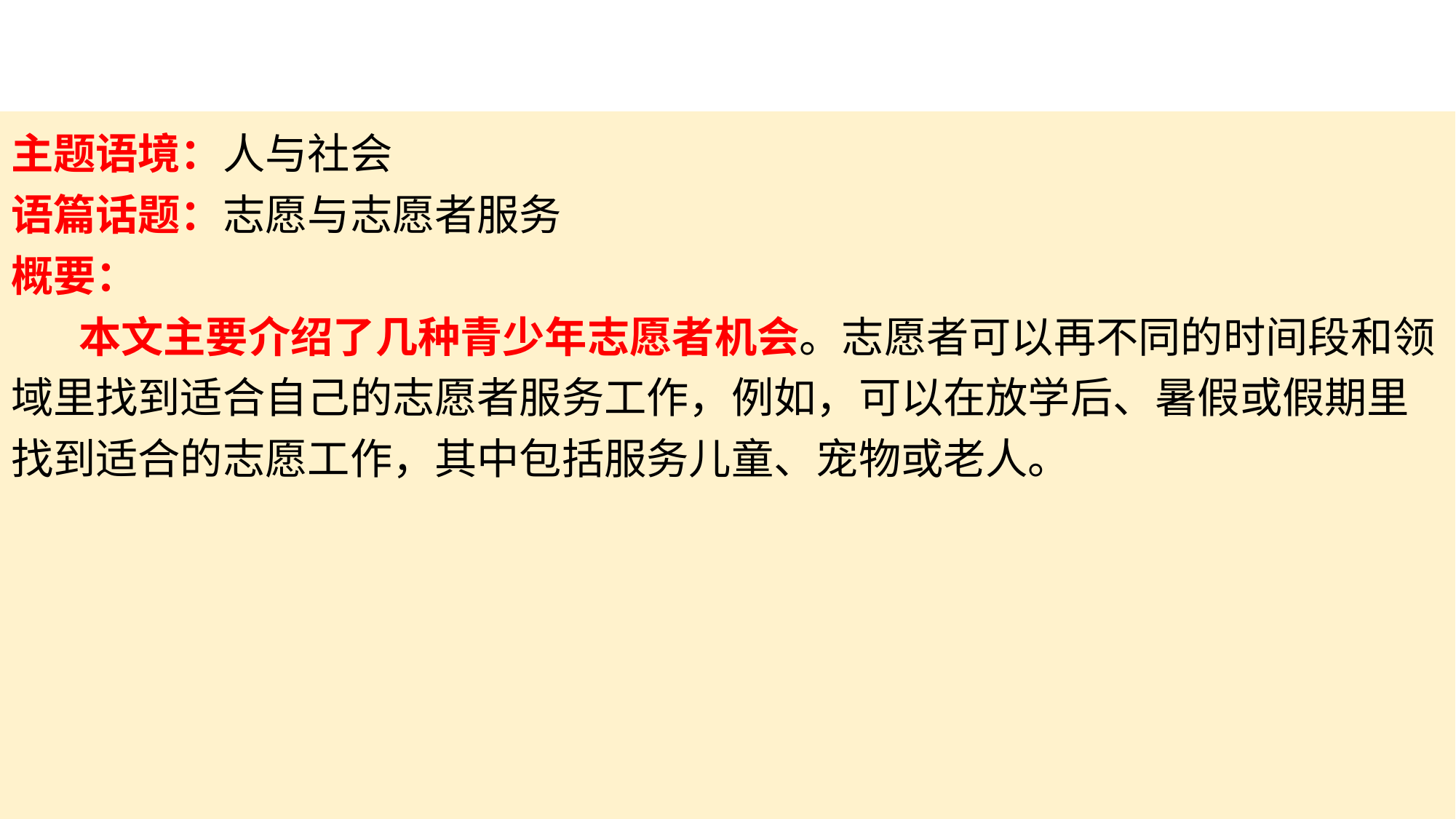

# 七选五
主题语境：人与社会
语篇话题：志愿与志愿者服务
概要：
      本文主要介绍了几种青少年志愿者机会。志愿者可以再不同的时间段和领域里找到适合自己的志愿者服务工作，例如，可以在放学后、暑假或假期里找到适合的志愿工作，其中包括服务儿童、宠物或老人。